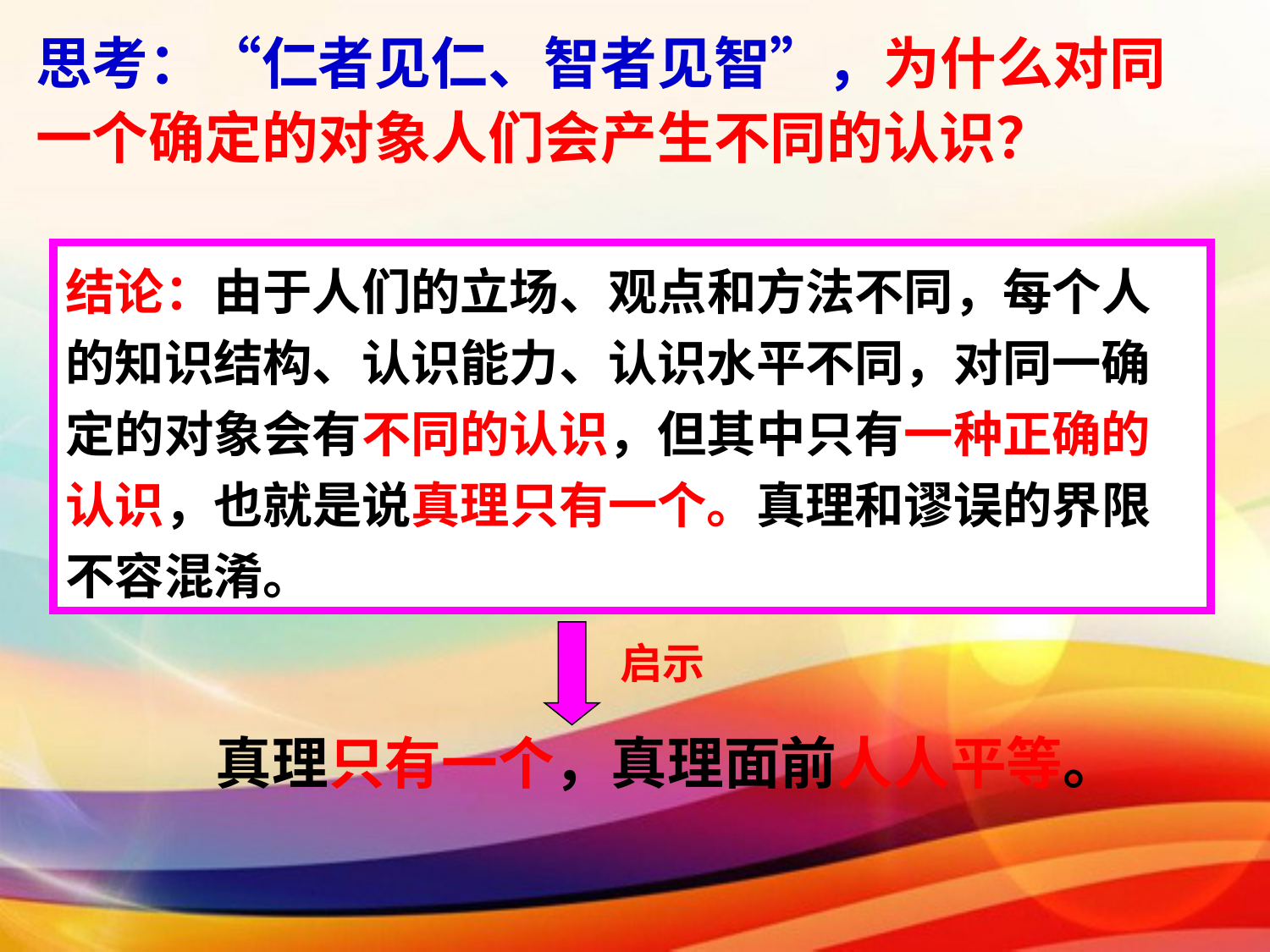

思考：“仁者见仁、智者见智”，为什么对同一个确定的对象人们会产生不同的认识？
结论：由于人们的立场、观点和方法不同，每个人的知识结构、认识能力、认识水平不同，对同一确定的对象会有不同的认识，但其中只有一种正确的认识，也就是说真理只有一个。真理和谬误的界限不容混淆。

启示
     真理只有一个，真理面前人人平等。
12